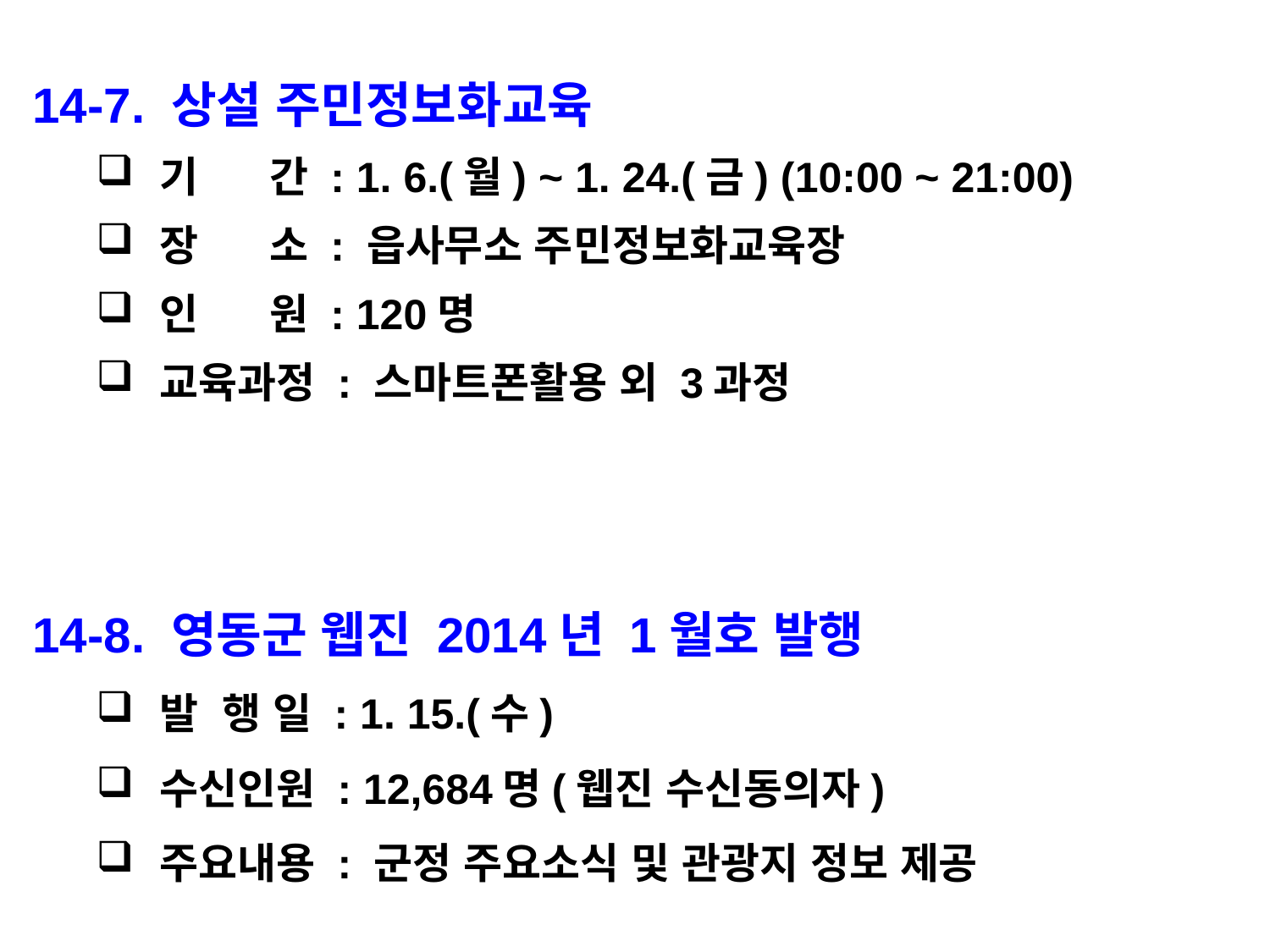

14-7. 상설 주민정보화교육
기      간 : 1. 6.(월) ~ 1. 24.(금) (10:00 ~ 21:00)
장      소 : 읍사무소 주민정보화교육장
인      원 : 120명
교육과정 : 스마트폰활용 외 3과정
14-8. 영동군 웹진 2014년 1월호 발행
발  행 일 : 1. 15.(수)
수신인원 : 12,684명(웹진 수신동의자)
주요내용 : 군정 주요소식 및 관광지 정보 제공